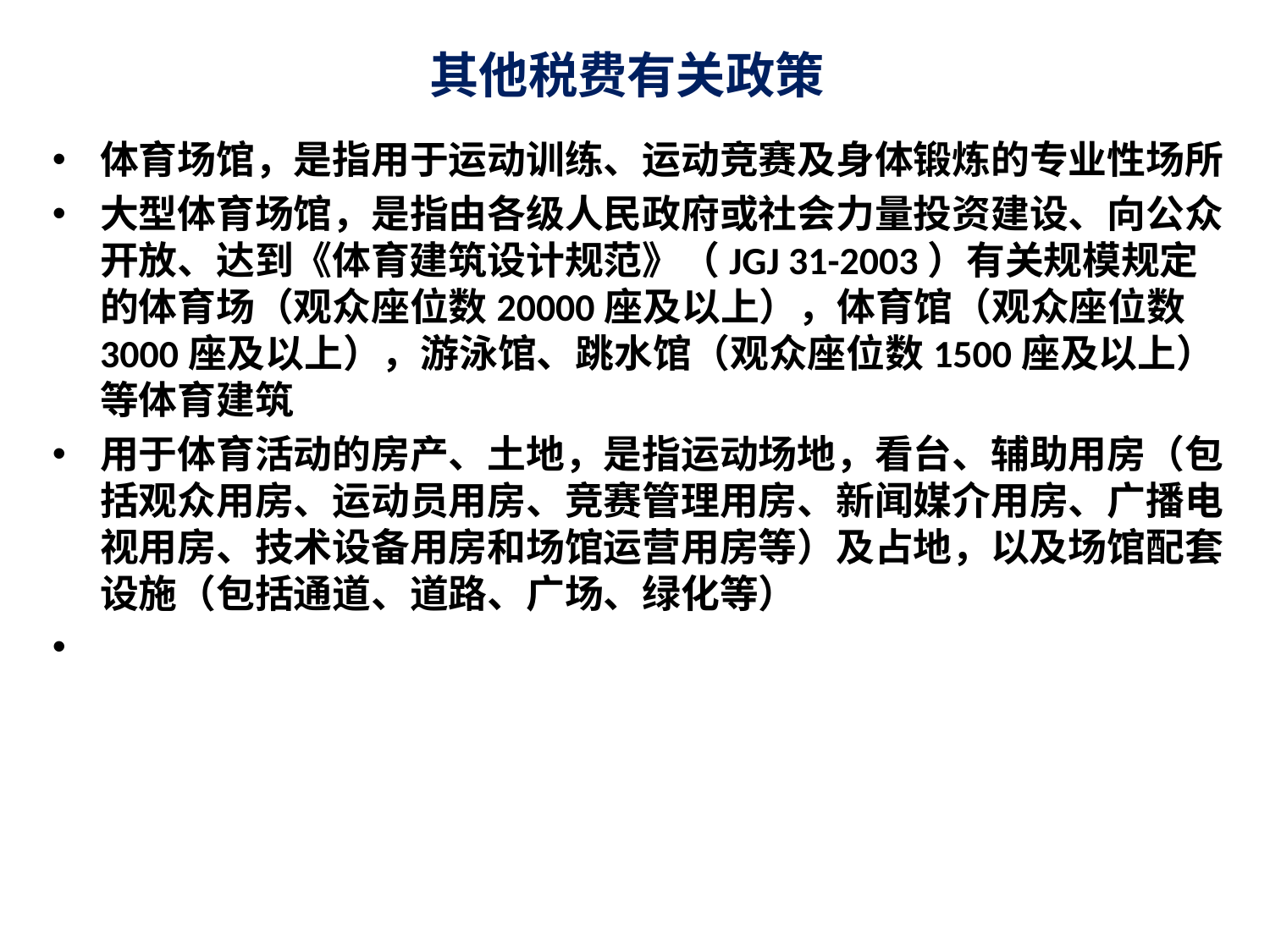

# 其他税费有关政策
体育场馆，是指用于运动训练、运动竞赛及身体锻炼的专业性场所
大型体育场馆，是指由各级人民政府或社会力量投资建设、向公众开放、达到《体育建筑设计规范》（JGJ 31-2003）有关规模规定的体育场（观众座位数20000座及以上），体育馆（观众座位数3000座及以上），游泳馆、跳水馆（观众座位数1500座及以上）等体育建筑
用于体育活动的房产、土地，是指运动场地，看台、辅助用房（包括观众用房、运动员用房、竞赛管理用房、新闻媒介用房、广播电视用房、技术设备用房和场馆运营用房等）及占地，以及场馆配套设施（包括通道、道路、广场、绿化等）